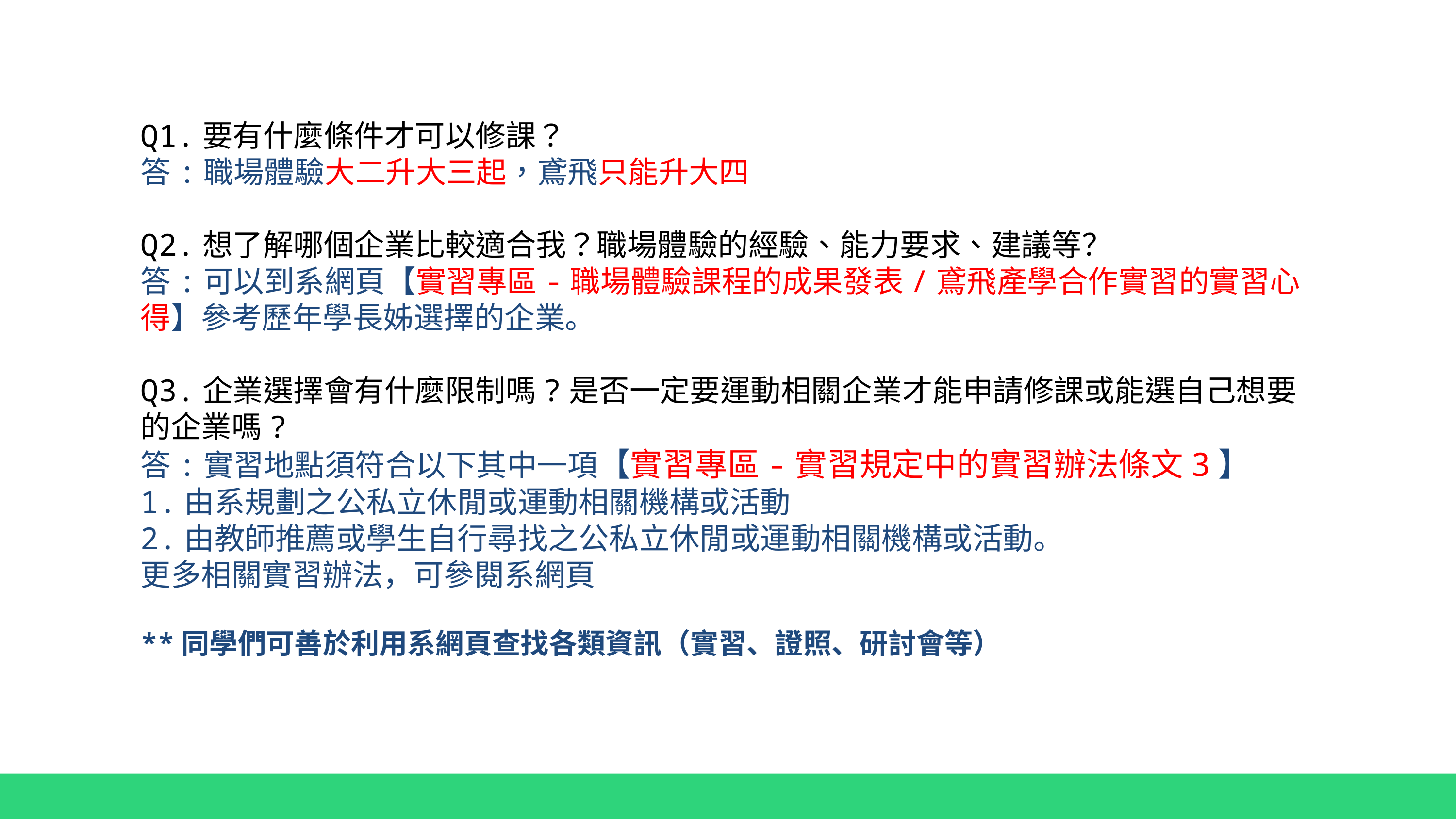

Q1.要有什麼條件才可以修課？
答:職場體驗大二升大三起，鳶飛只能升大四

Q2.想了解哪個企業比較適合我？職場體驗的經驗、能力要求、建議等？
答:可以到系網頁【實習專區-職場體驗課程的成果發表/鳶飛產學合作實習的實習心得】參考歷年學長姊選擇的企業。

Q3.企業選擇會有什麼限制嗎?是否一定要運動相關企業才能申請修課或能選自己想要的企業嗎?
答:實習地點須符合以下其中一項【實習專區-實習規定中的實習辦法條文3】
1.由系規劃之公私立休閒或運動相關機構或活動
2.由教師推薦或學生自行尋找之公私立休閒或運動相關機構或活動。
更多相關實習辦法，可參閱系網頁

**同學們可善於利用系網頁查找各類資訊（實習、證照、研討會等）